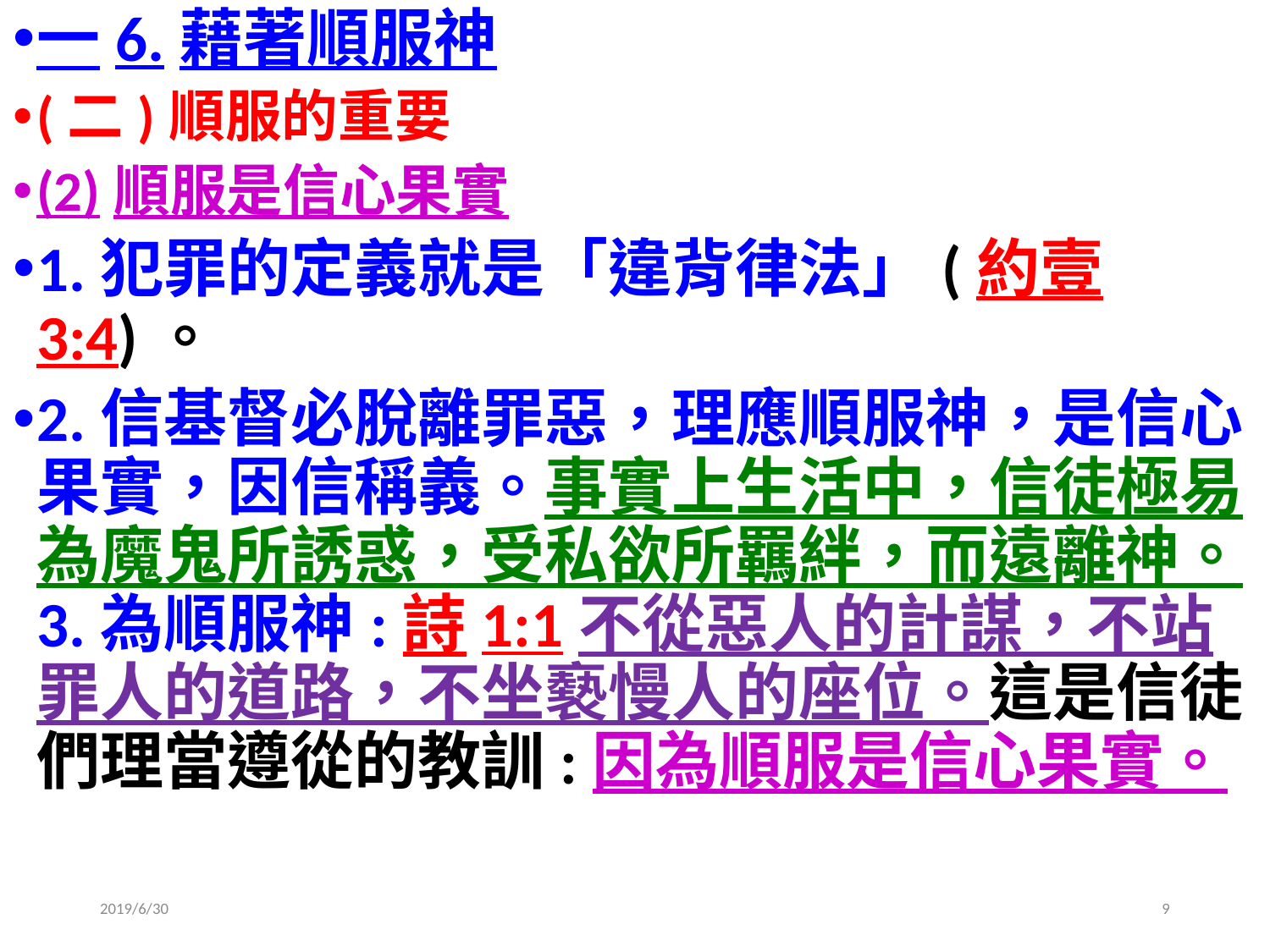

一6.藉著順服神
(二)順服的重要
(2)順服是信心果實
1.犯罪的定義就是「違背律法」(約壹3:4)。
2.信基督必脫離罪惡，理應順服神，是信心果實，因信稱義。事實上生活中，信徒極易為魔鬼所誘惑，受私欲所羈絆，而遠離神。3.為順服神:詩1:1不從惡人的計謀，不站罪人的道路，不坐褻慢人的座位。這是信徒們理當遵從的教訓:因為順服是信心果實。

2019/6/30
9